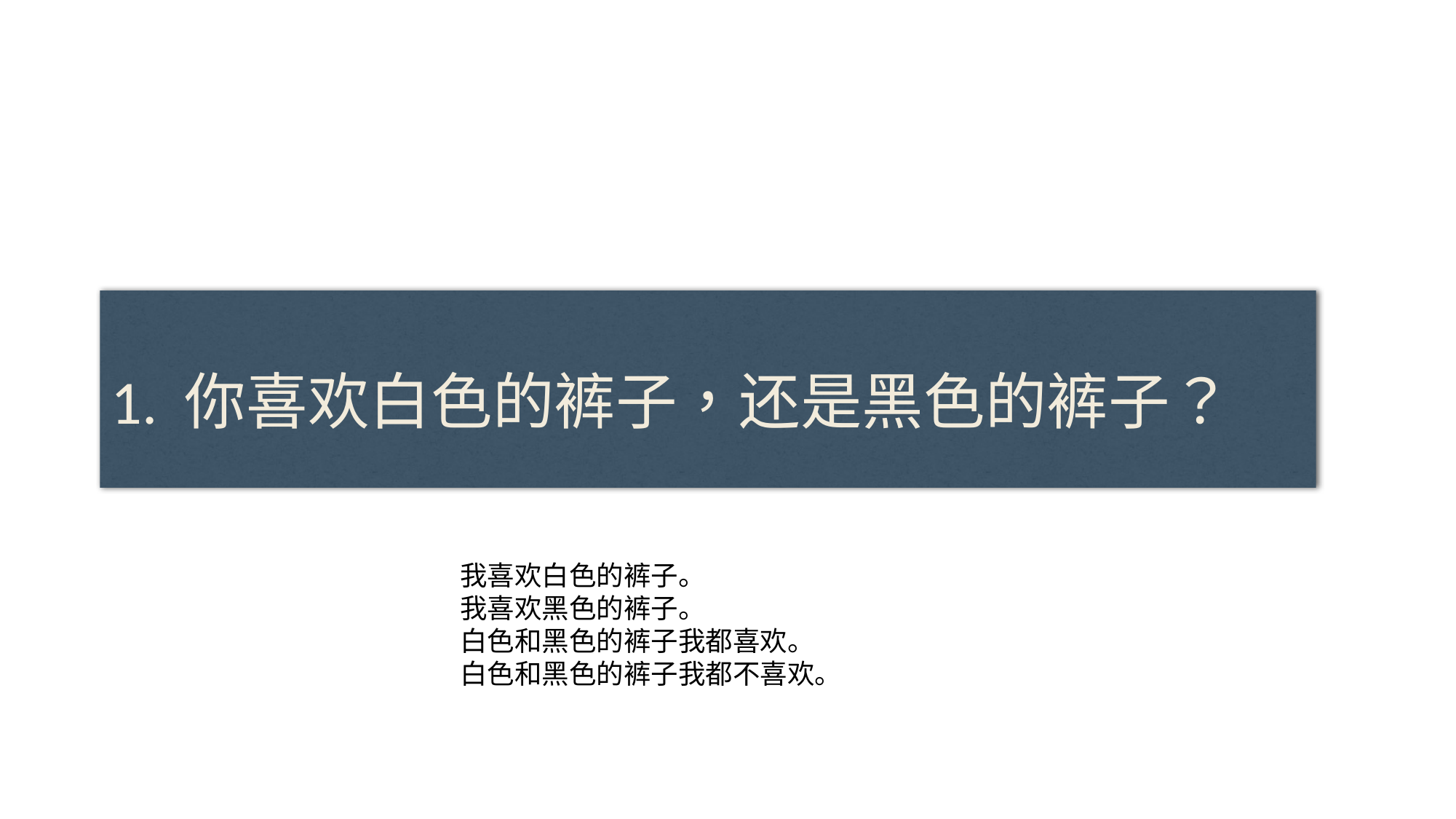

#

1. 你喜欢白色的裤子，还是黑色的裤子？
我喜欢白色的裤子。
我喜欢黑色的裤子。
白色和黑色的裤子我都喜欢。
白色和黑色的裤子我都不喜欢。